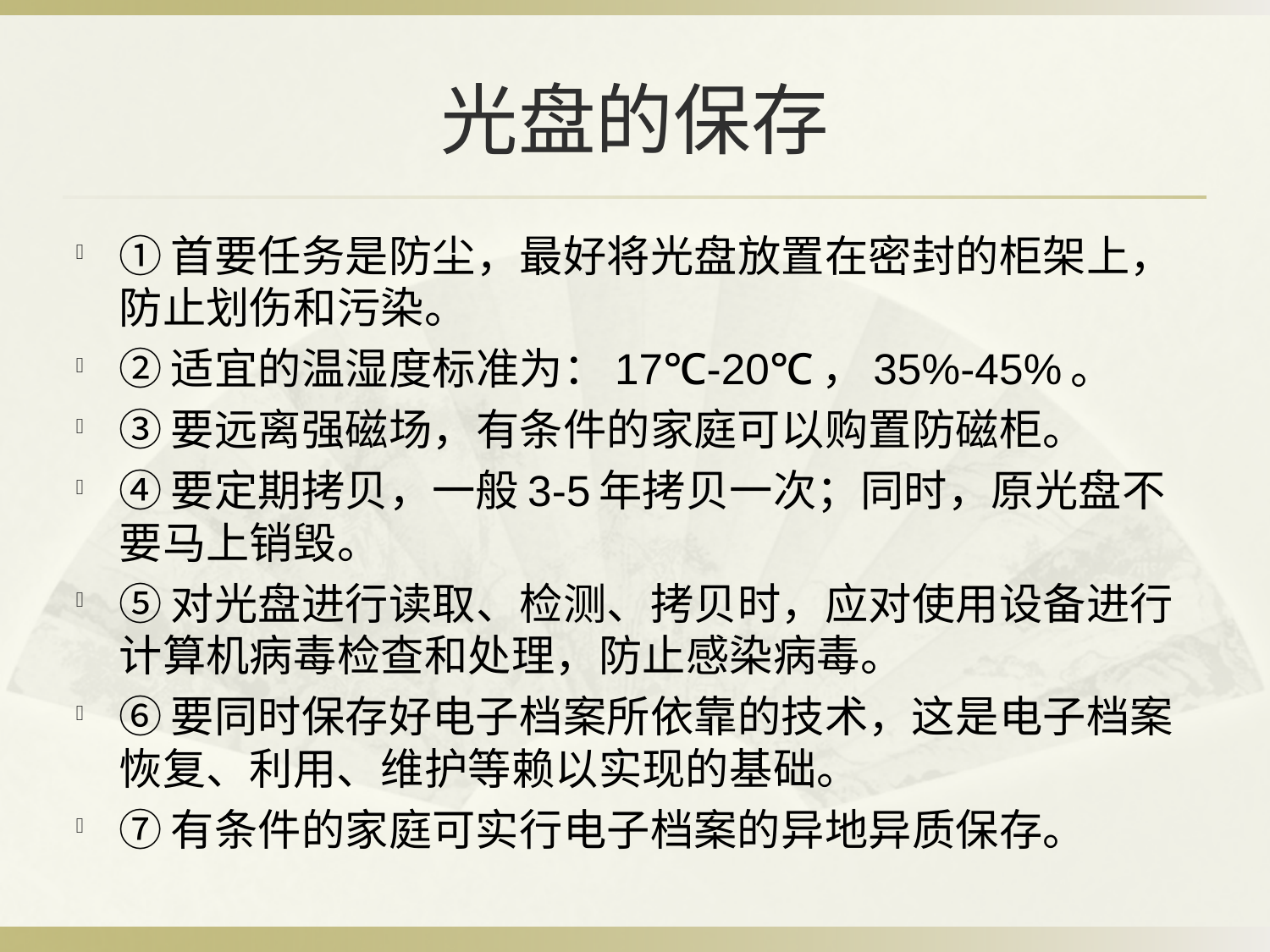

# 光盘的保存
①首要任务是防尘，最好将光盘放置在密封的柜架上，防止划伤和污染。
②适宜的温湿度标准为：17℃-20℃，35%-45%。
③要远离强磁场，有条件的家庭可以购置防磁柜。
④要定期拷贝，一般3-5年拷贝一次；同时，原光盘不要马上销毁。
⑤对光盘进行读取、检测、拷贝时，应对使用设备进行计算机病毒检查和处理，防止感染病毒。
⑥要同时保存好电子档案所依靠的技术，这是电子档案恢复、利用、维护等赖以实现的基础。
⑦有条件的家庭可实行电子档案的异地异质保存。
98